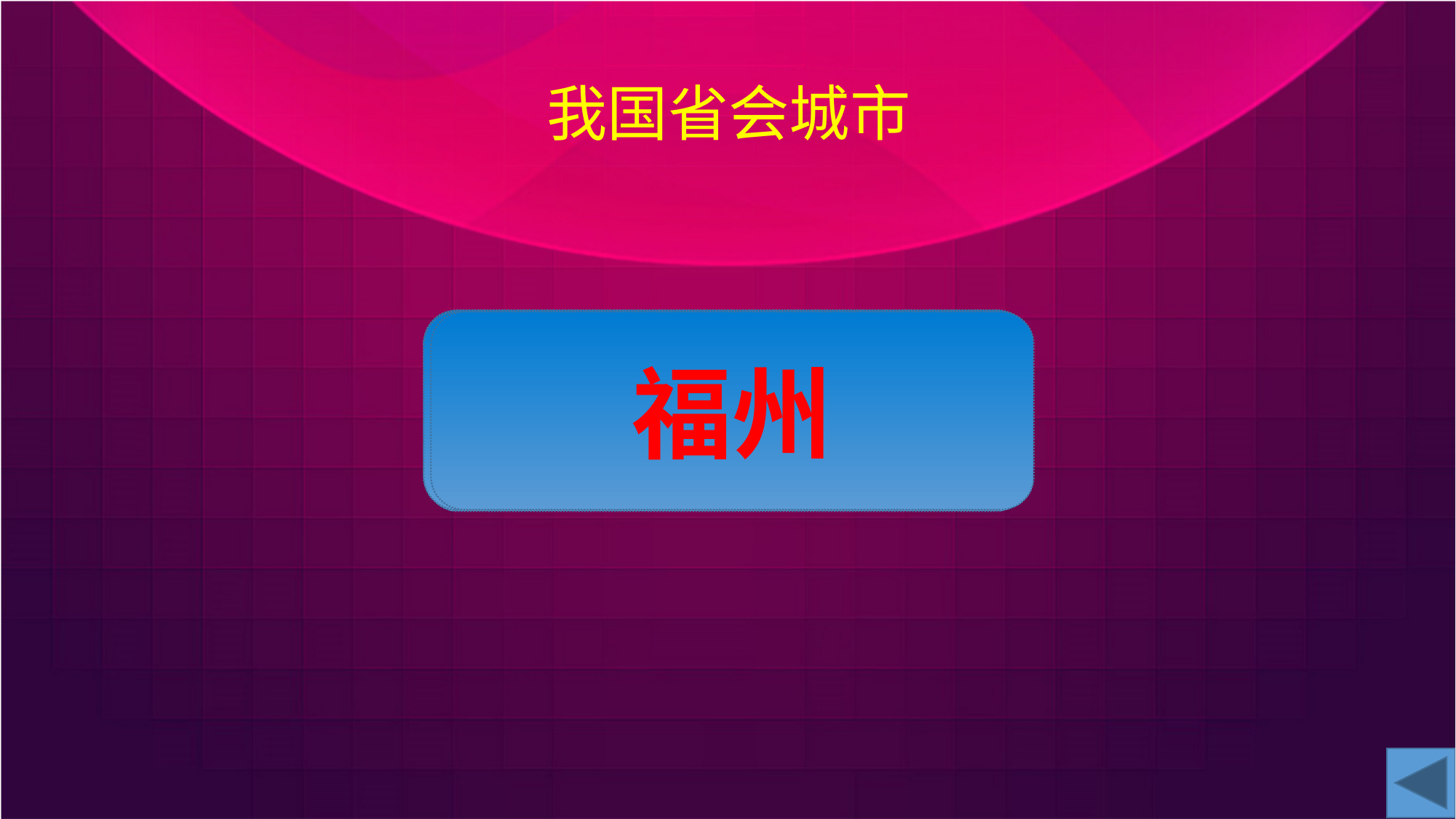

我国省会城市
南宁
长沙
兰州
武汉
哈尔滨
呼和浩特
南昌
广州
合肥
拉萨
成都
西安
西宁
上海
重庆
长春
昆明
福州
乌鲁木齐